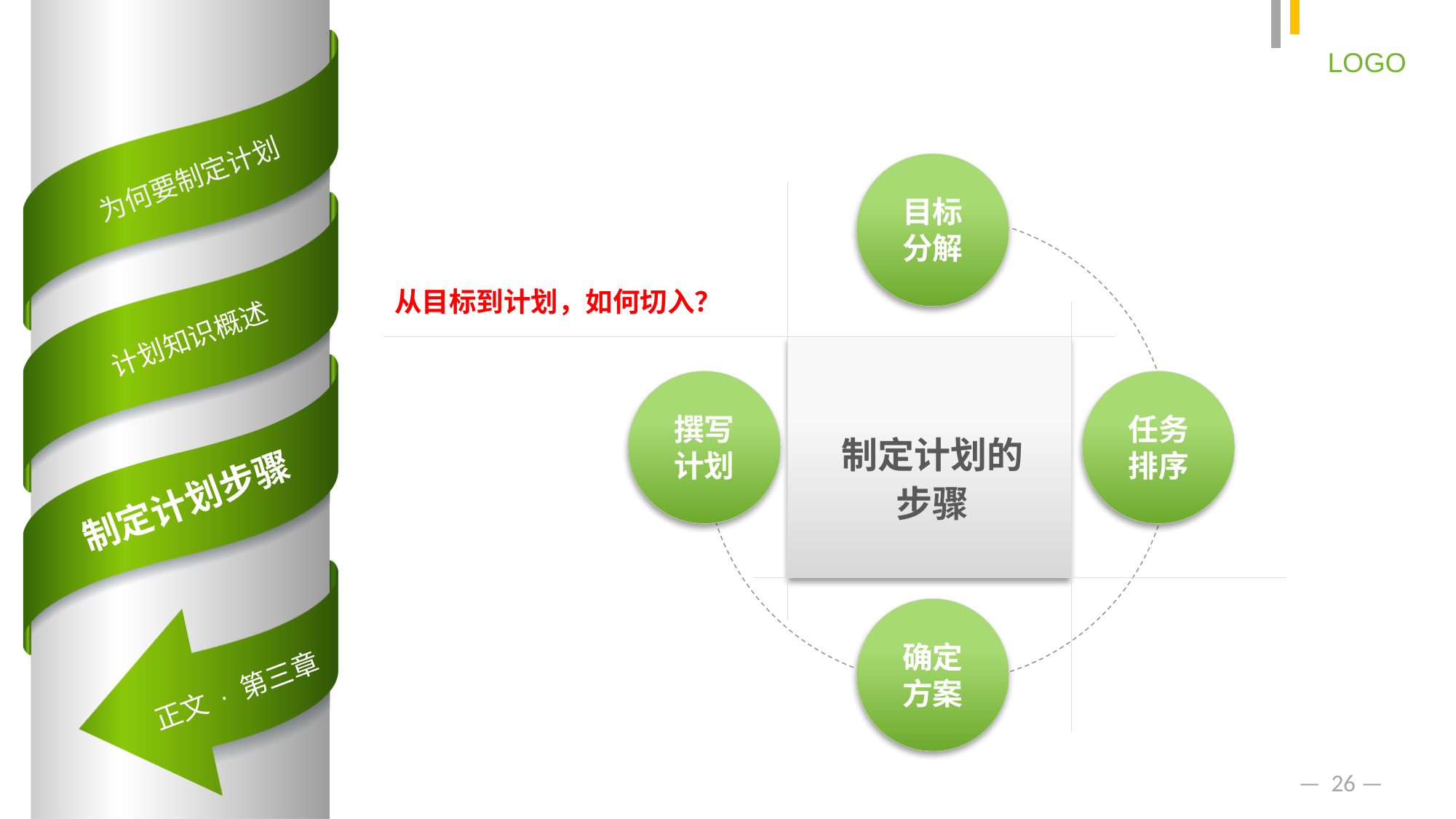

目标
分解

从目标到计划，如何切入？

撰写
计划

任务
排序
制定计划的步骤

确定
方案